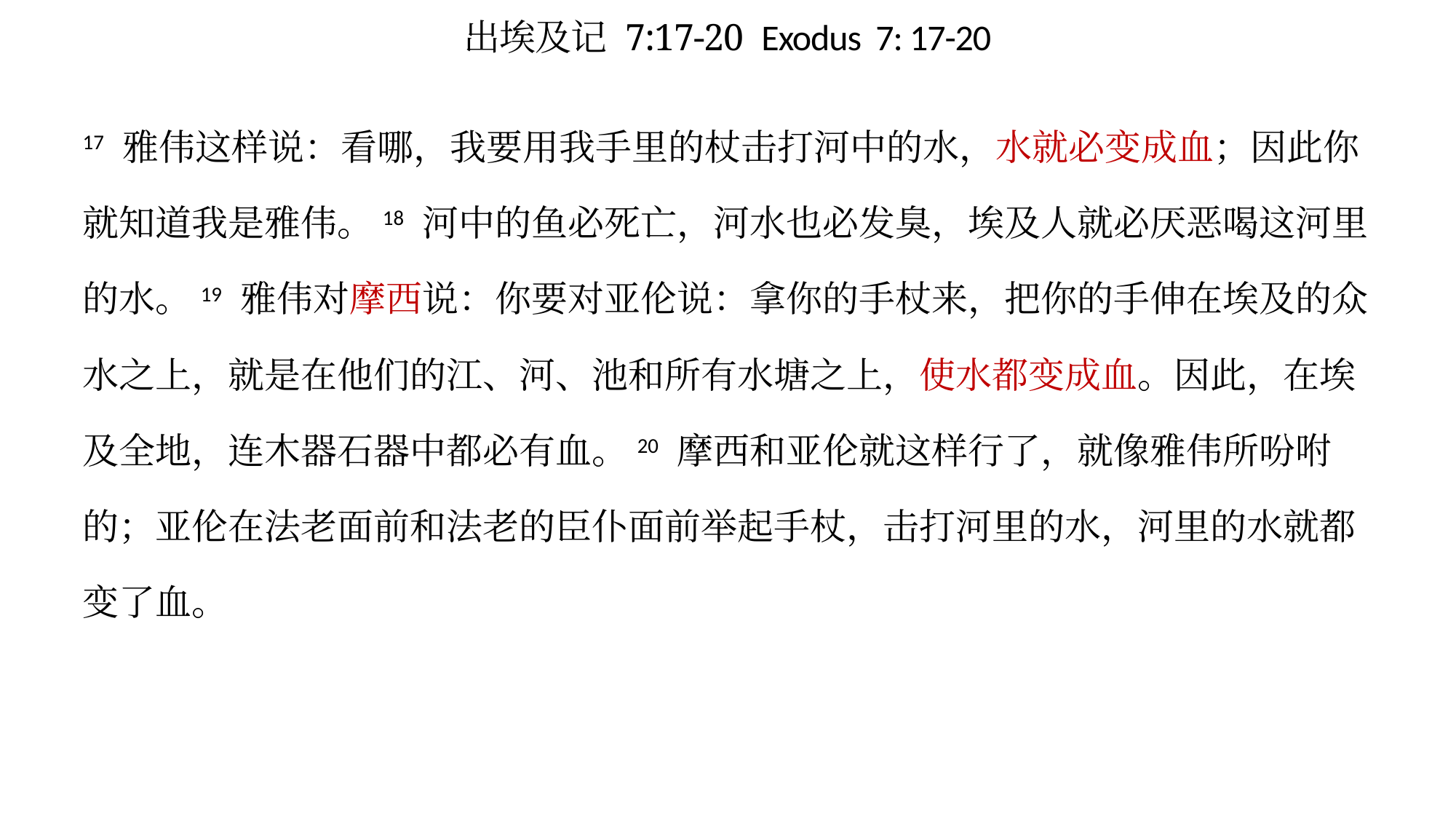

# 出埃及记 7:17-20  Exodus  7: 17-20
17 雅伟这样说：看哪，我要用我手里的杖击打河中的水，水就必变成血；因此你就知道我是雅伟。18 河中的鱼必死亡，河水也必发臭，埃及人就必厌恶喝这河里的水。19 雅伟对摩西说：你要对亚伦说：拿你的手杖来，把你的手伸在埃及的众水之上，就是在他们的江、河、池和所有水塘之上，使水都变成血。因此，在埃及全地，连木器石器中都必有血。20 摩西和亚伦就这样行了，就像雅伟所吩咐的；亚伦在法老面前和法老的臣仆面前举起手杖，击打河里的水，河里的水就都变了血。